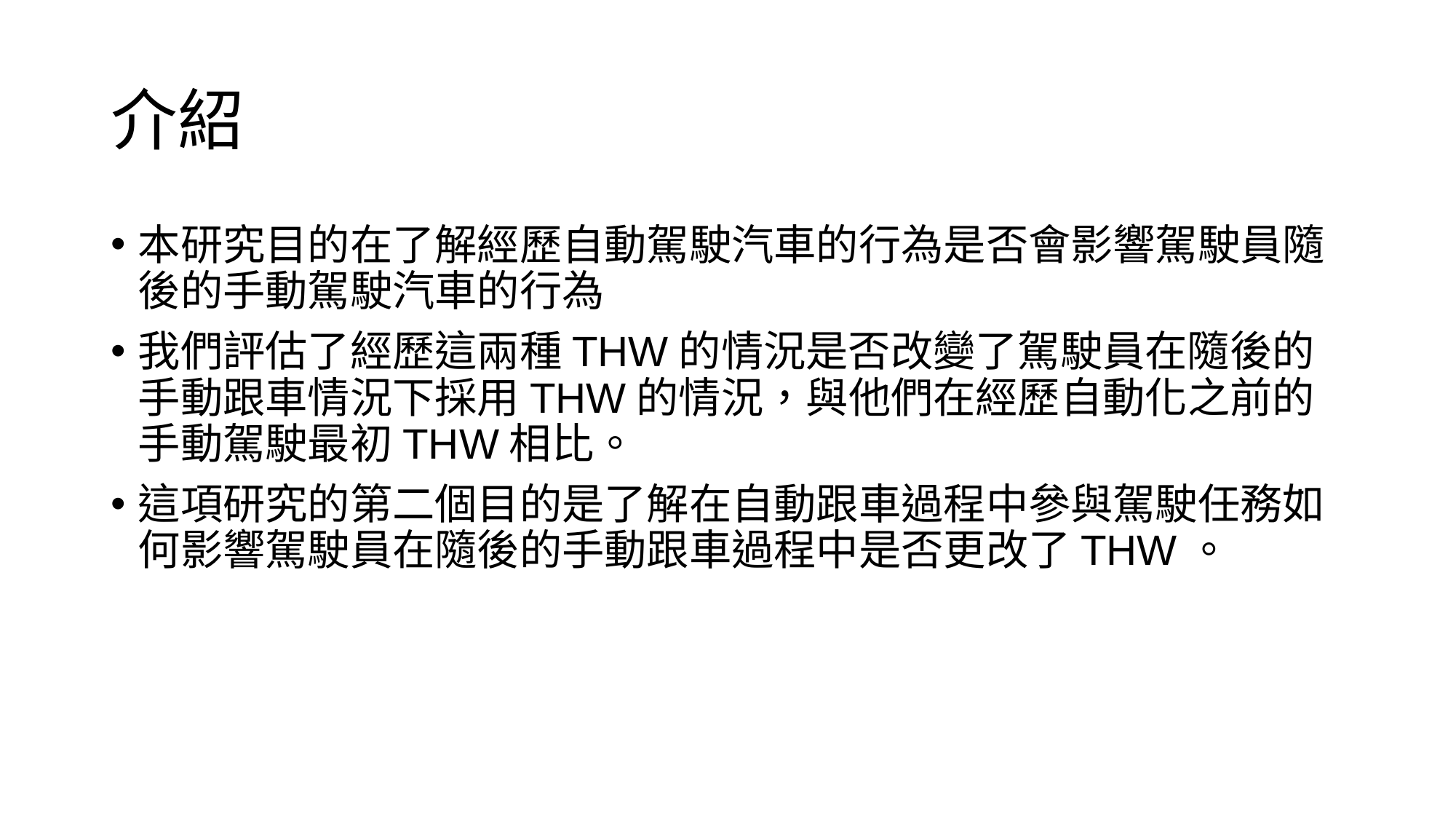

# 介紹
本研究目的在了解經歷自動駕駛汽車的行為是否會影響駕駛員隨後的手動駕駛汽車的行為
我們評估了經歷這兩種THW的情況是否改變了駕駛員在隨後的手動跟車情況下採用THW的情況，與他們在經歷自動化之前的手動駕駛最初THW相比。
這項研究的第二個目的是了解在自動跟車過程中參與駕駛任務如何影響駕駛員在隨後的手動跟車過程中是否更改了THW。